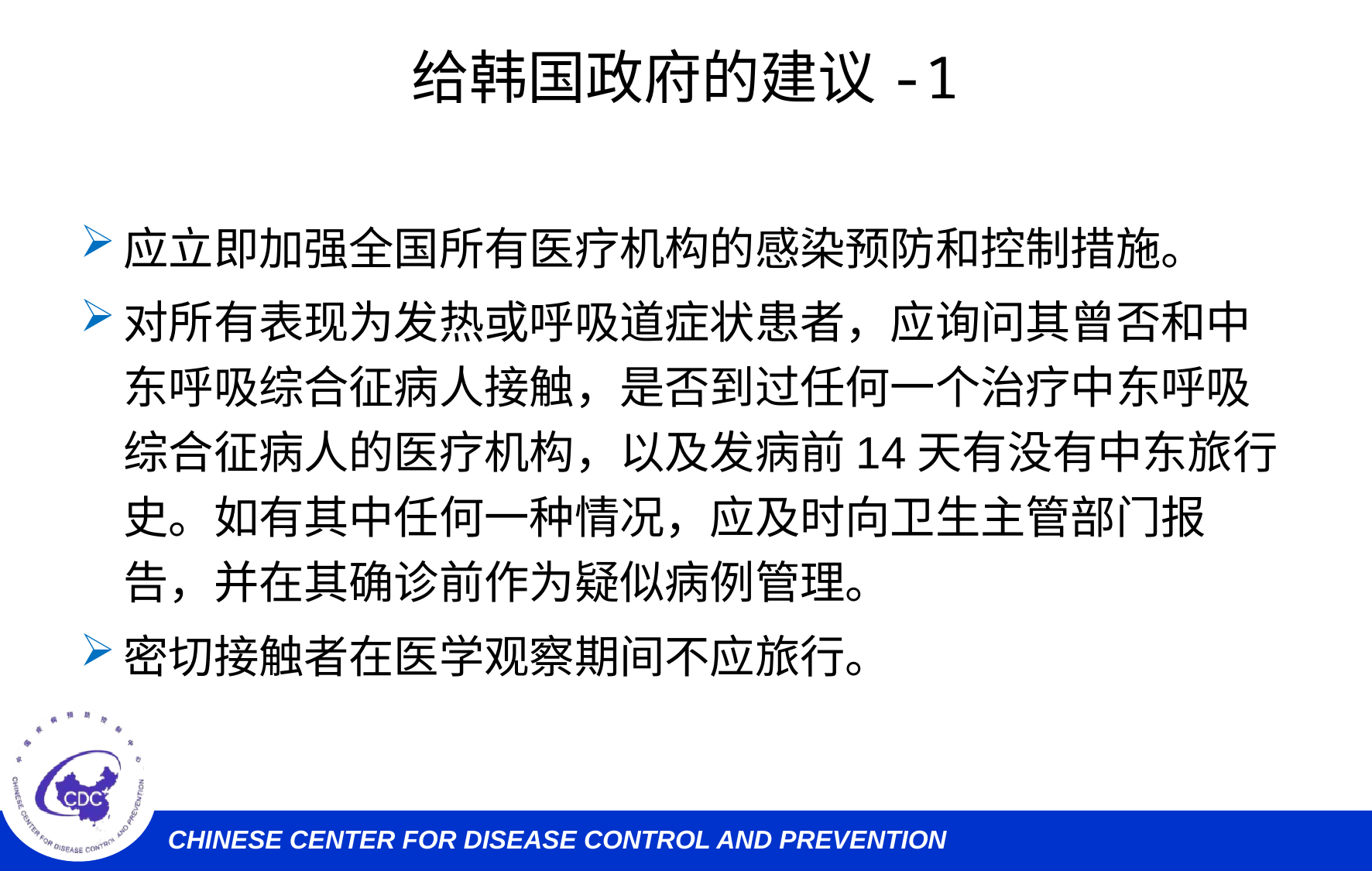

# 给韩国政府的建议-1
应立即加强全国所有医疗机构的感染预防和控制措施。
对所有表现为发热或呼吸道症状患者，应询问其曾否和中东呼吸综合征病人接触，是否到过任何一个治疗中东呼吸综合征病人的医疗机构，以及发病前14天有没有中东旅行史。如有其中任何一种情况，应及时向卫生主管部门报告，并在其确诊前作为疑似病例管理。
密切接触者在医学观察期间不应旅行。